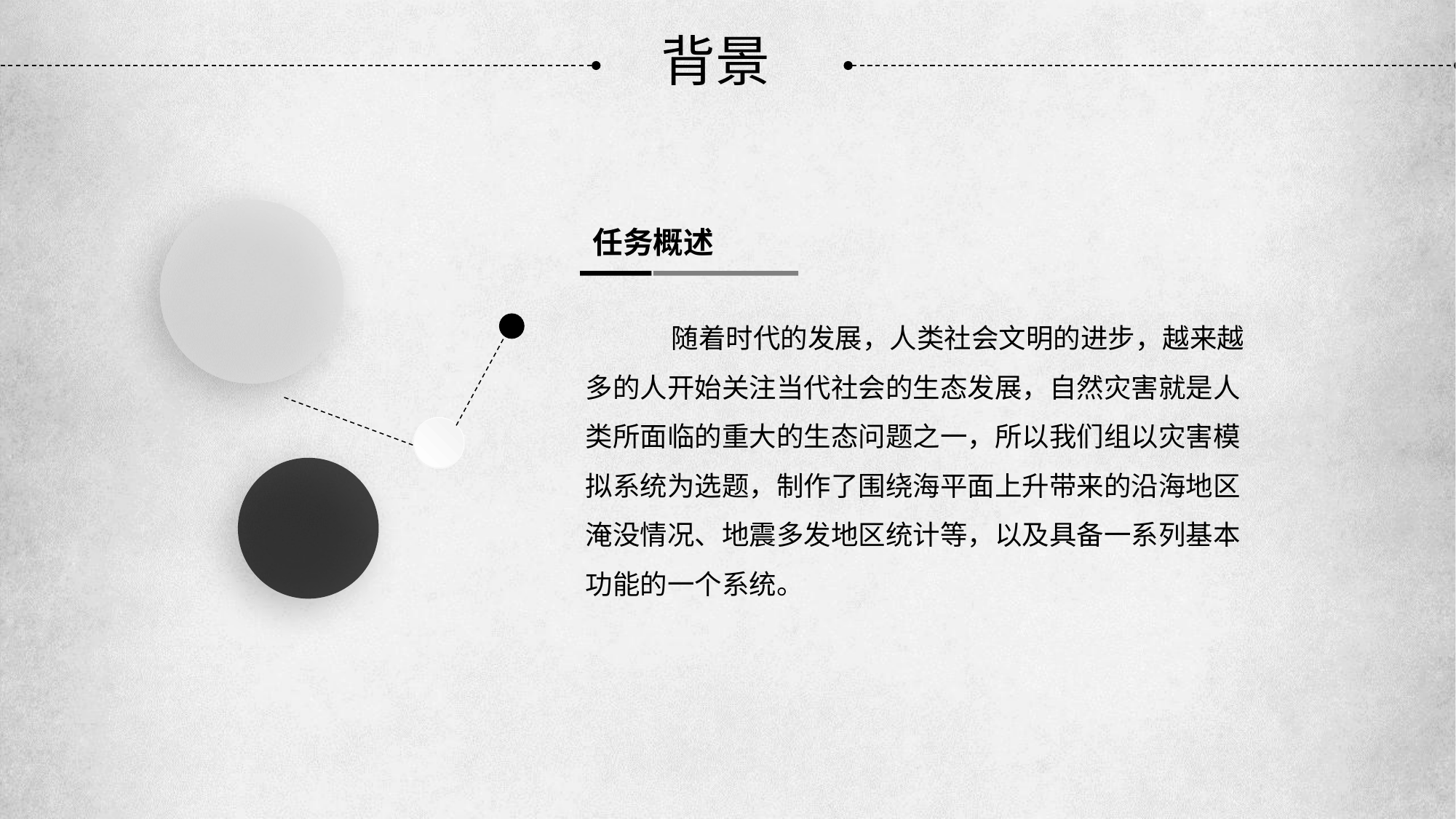

背景

任务概述

随着时代的发展，人类社会文明的进步，越来越多的人开始关注当代社会的生态发展，自然灾害就是人类所面临的重大的生态问题之一，所以我们组以灾害模拟系统为选题，制作了围绕海平面上升带来的沿海地区淹没情况、地震多发地区统计等，以及具备一系列基本功能的一个系统。